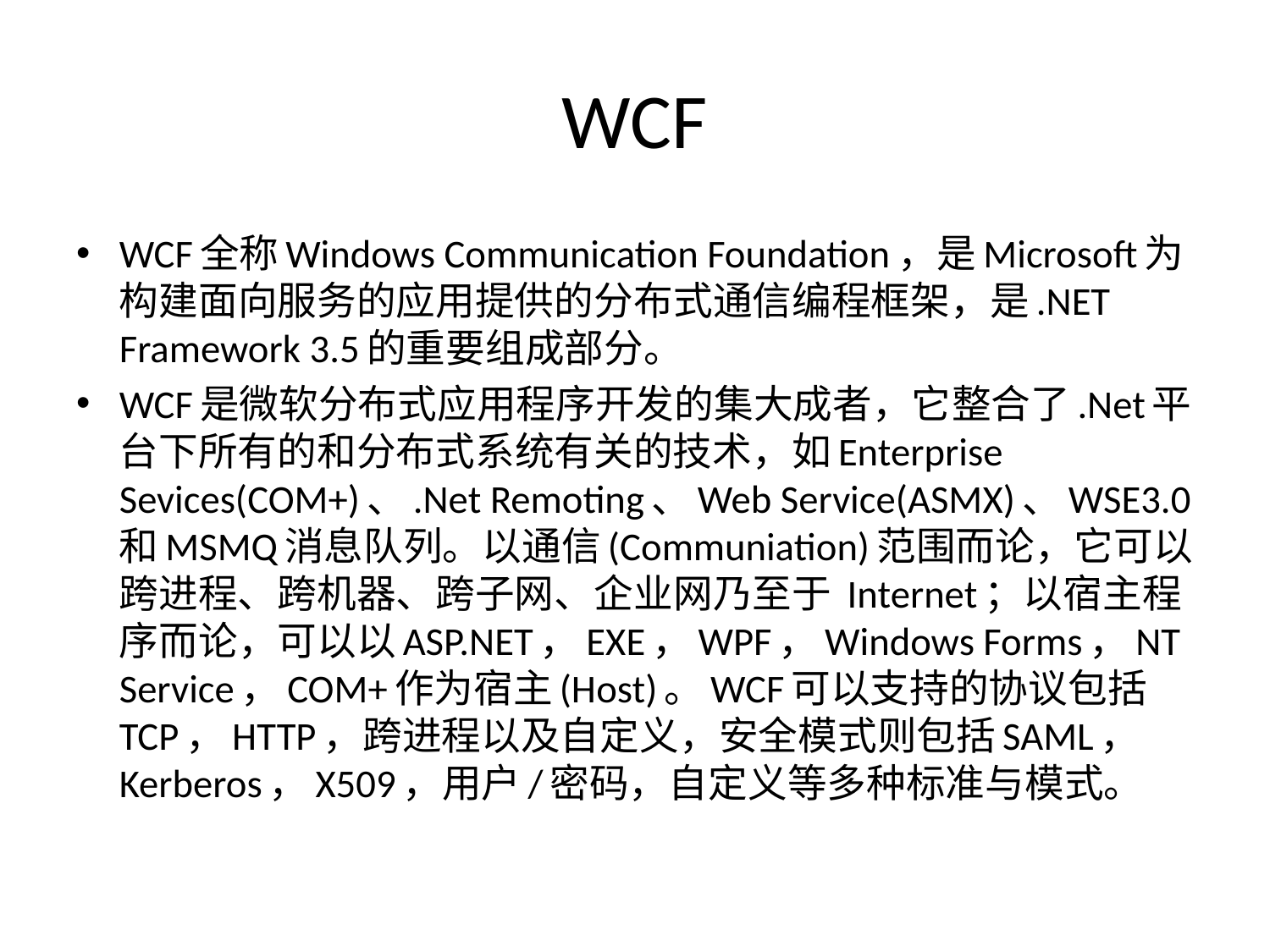

# WCF
WCF全称Windows Communication Foundation，是Microsoft为构建面向服务的应用提供的分布式通信编程框架，是.NET Framework 3.5的重要组成部分。
WCF是微软分布式应用程序开发的集大成者，它整合了.Net平台下所有的和分布式系统有关的技术，如Enterprise Sevices(COM+)、.Net Remoting、Web Service(ASMX)、WSE3.0和MSMQ消息队列。以通信(Communiation)范围而论，它可以跨进程、跨机器、跨子网、企业网乃至于 Internet；以宿主程序而论，可以以ASP.NET，EXE，WPF，Windows Forms，NT Service，COM+作为宿主(Host)。WCF可以支持的协议包括TCP，HTTP，跨进程以及自定义，安全模式则包括SAML， Kerberos，X509，用户/密码，自定义等多种标准与模式。